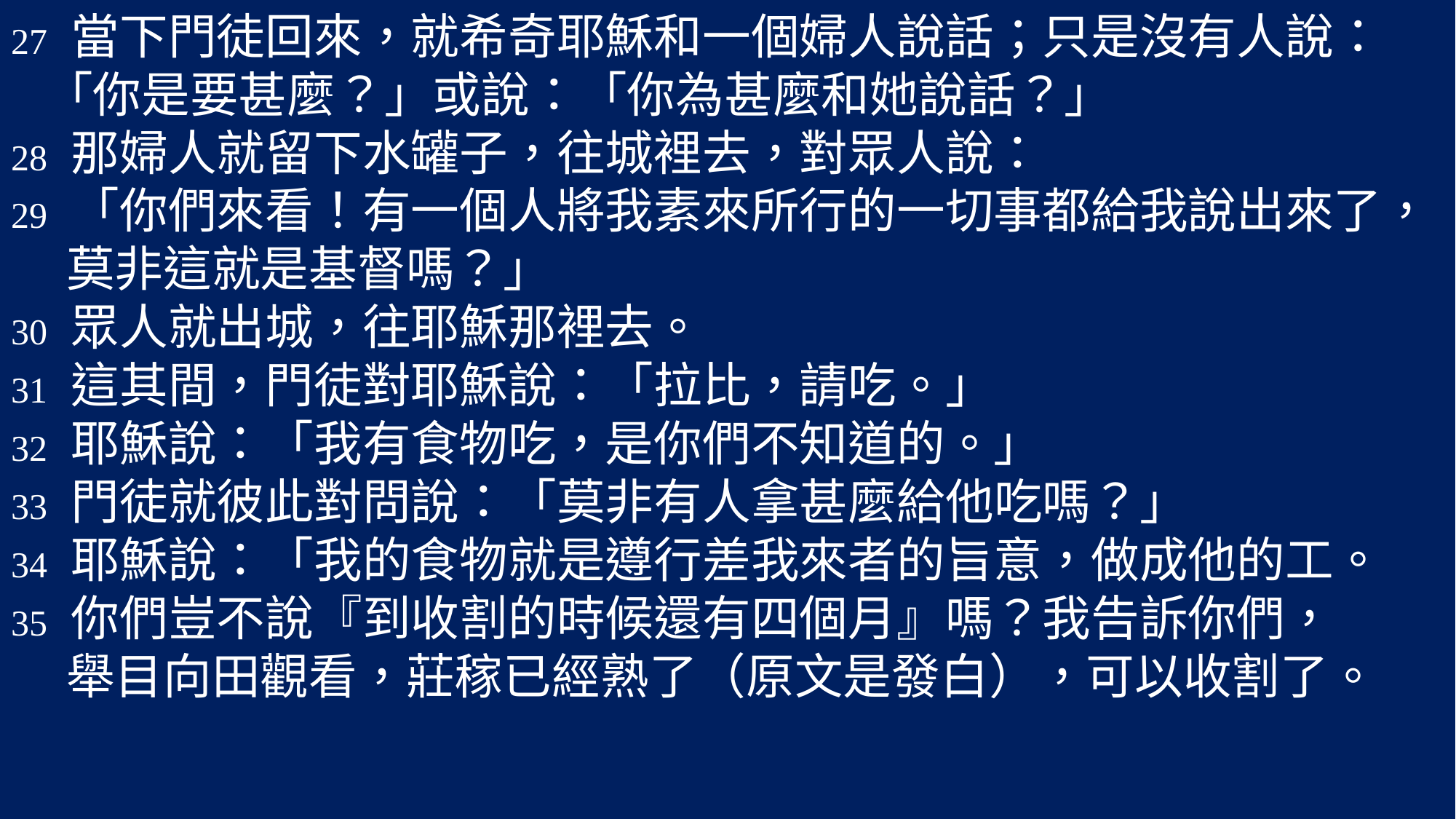

27 當下門徒回來，就希奇耶穌和一個婦人說話；只是沒有人說：
  「你是要甚麼？」或說：「你為甚麼和她說話？」
28 那婦人就留下水罐子，往城裡去，對眾人說：
29 「你們來看！有一個人將我素來所行的一切事都給我說出來了，
    莫非這就是基督嗎？」
30 眾人就出城，往耶穌那裡去。
31 這其間，門徒對耶穌說：「拉比，請吃。」
32 耶穌說：「我有食物吃，是你們不知道的。」
33 門徒就彼此對問說：「莫非有人拿甚麼給他吃嗎？」
34 耶穌說：「我的食物就是遵行差我來者的旨意，做成他的工。
35 你們豈不說『到收割的時候還有四個月』嗎？我告訴你們，
    舉目向田觀看，莊稼已經熟了（原文是發白），可以收割了。